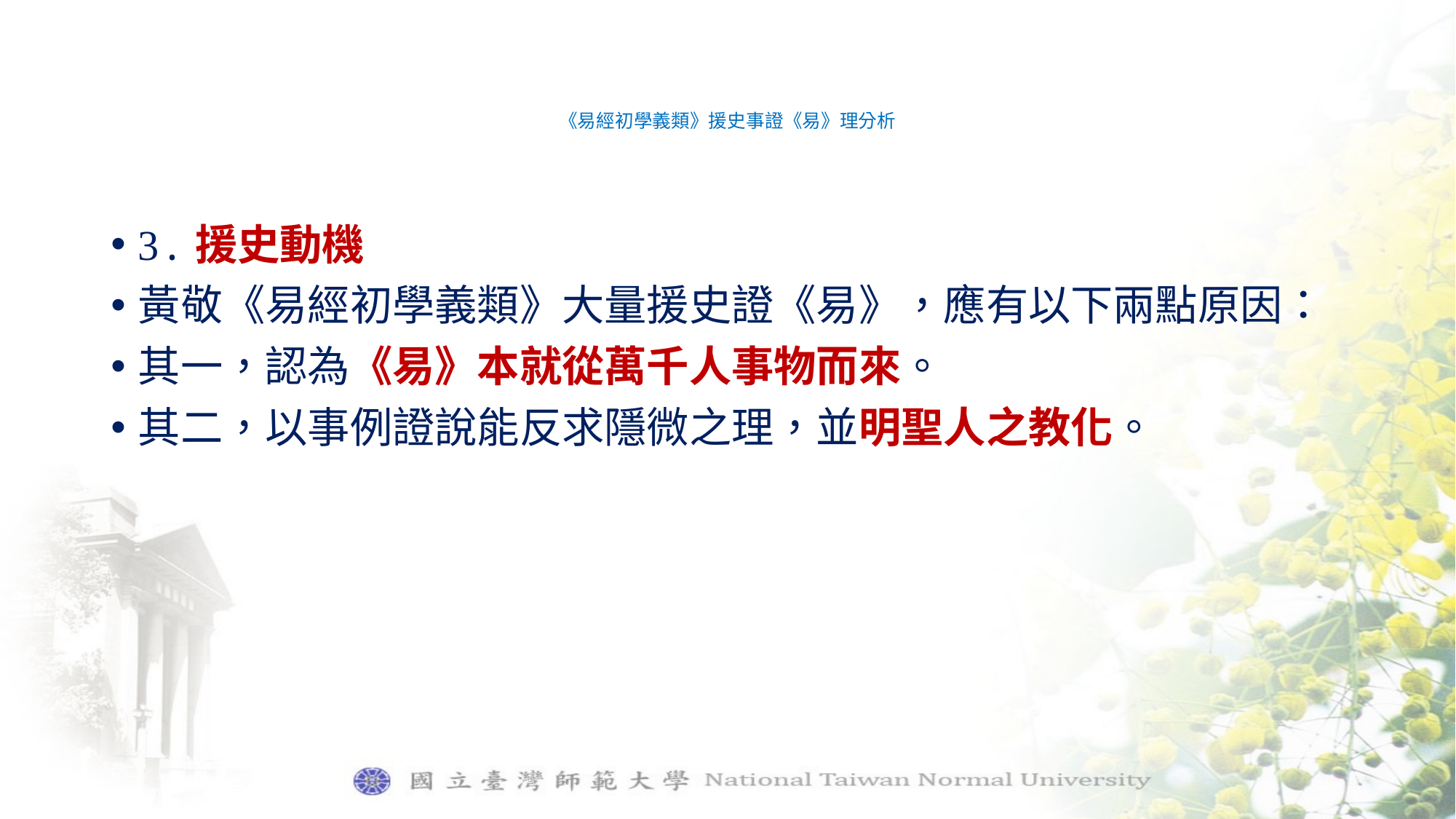

# 《易經初學義類》援史事證《易》理分析
3.援史動機
黃敬《易經初學義類》大量援史證《易》，應有以下兩點原因：
其一，認為《易》本就從萬千人事物而來。
其二，以事例證說能反求隱微之理，並明聖人之教化。